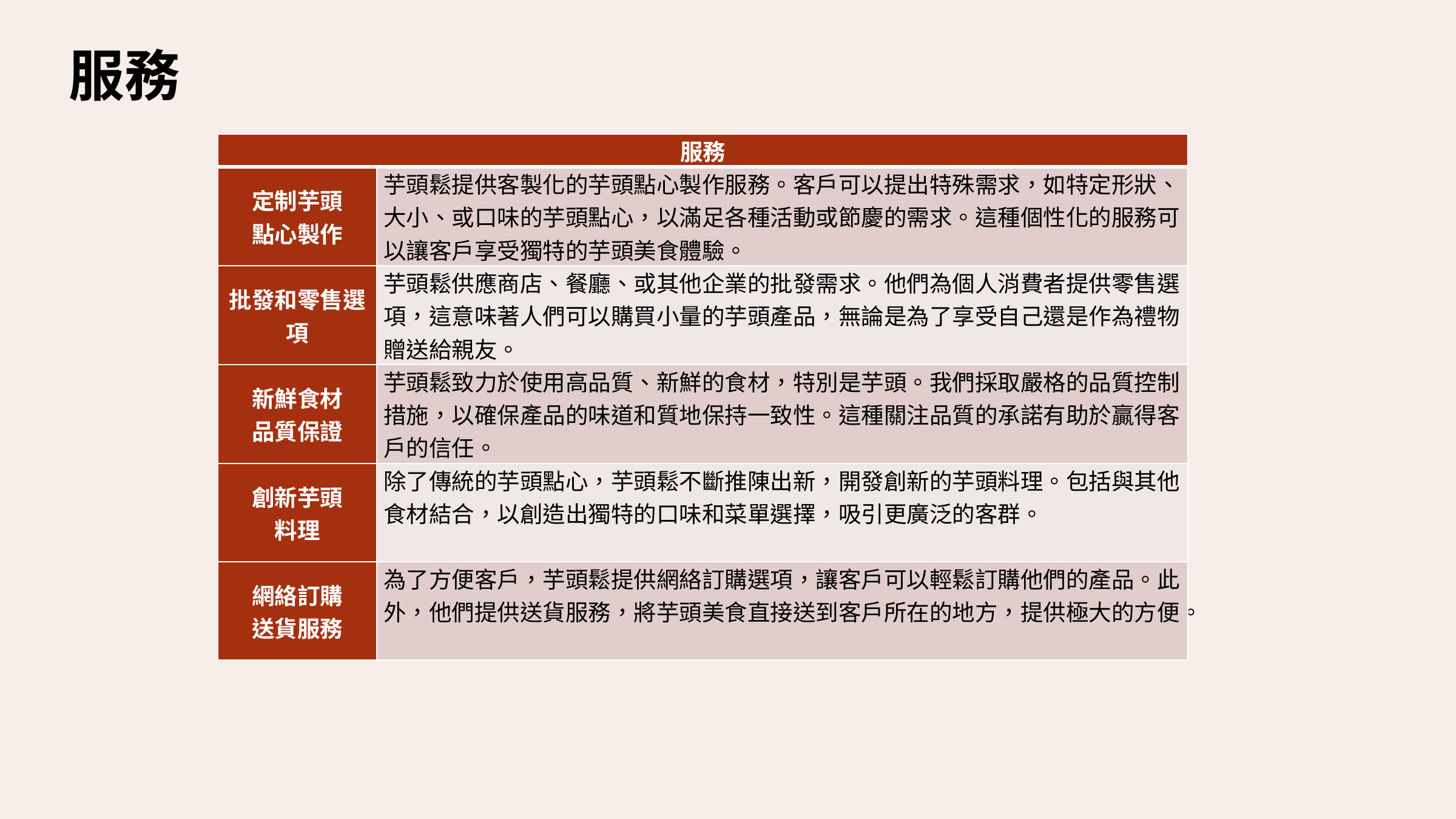

服務
| 服務 |  |
| --- | --- |
| 定制芋頭 點心製作 | 芋頭鬆提供客製化的芋頭點心製作服務。客戶可以提出特殊需求，如特定形狀、大小、或口味的芋頭點心，以滿足各種活動或節慶的需求。這種個性化的服務可以讓客戶享受獨特的芋頭美食體驗。 |
| 批發和零售選項 | 芋頭鬆供應商店、餐廳、或其他企業的批發需求。他們為個人消費者提供零售選項，這意味著人們可以購買小量的芋頭產品，無論是為了享受自己還是作為禮物贈送給親友。 |
| 新鮮食材 品質保證 | 芋頭鬆致力於使用高品質、新鮮的食材，特別是芋頭。我們採取嚴格的品質控制措施，以確保產品的味道和質地保持一致性。這種關注品質的承諾有助於贏得客戶的信任。 |
| 創新芋頭 料理 | 除了傳統的芋頭點心，芋頭鬆不斷推陳出新，開發創新的芋頭料理。包括與其他食材結合，以創造出獨特的口味和菜單選擇，吸引更廣泛的客群。 |
| 網絡訂購 送貨服務 | 為了方便客戶，芋頭鬆提供網絡訂購選項，讓客戶可以輕鬆訂購他們的產品。此外，他們提供送貨服務，將芋頭美食直接送到客戶所在的地方，提供極大的方便。 |